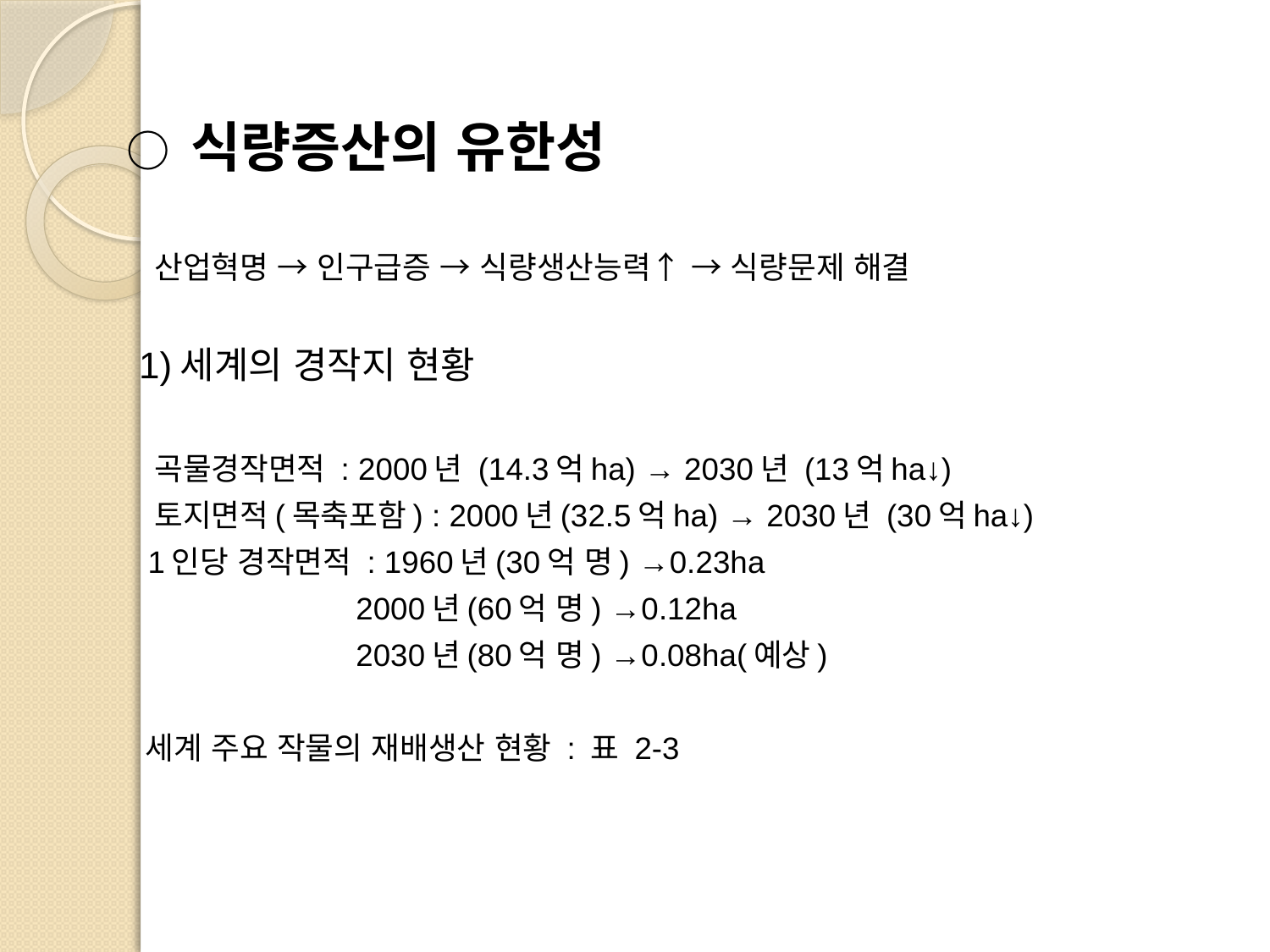

○ 식량증산의 유한성

        산업혁명 → 인구급증 → 식량생산능력↑ → 식량문제 해결

       1)세계의 경작지 현황

        곡물경작면적 : 2000년 (14.3억ha) → 2030년 (13억ha↓)
        토지면적(목축포함) : 2000년(32.5억ha) → 2030년 (30억ha↓)
        1인당 경작면적 : 1960년(30억 명) →0.23ha
                                2000년(60억 명) →0.12ha
                                2030년(80억 명) →0.08ha(예상)

       세계 주요 작물의 재배생산 현황 : 표 2-3